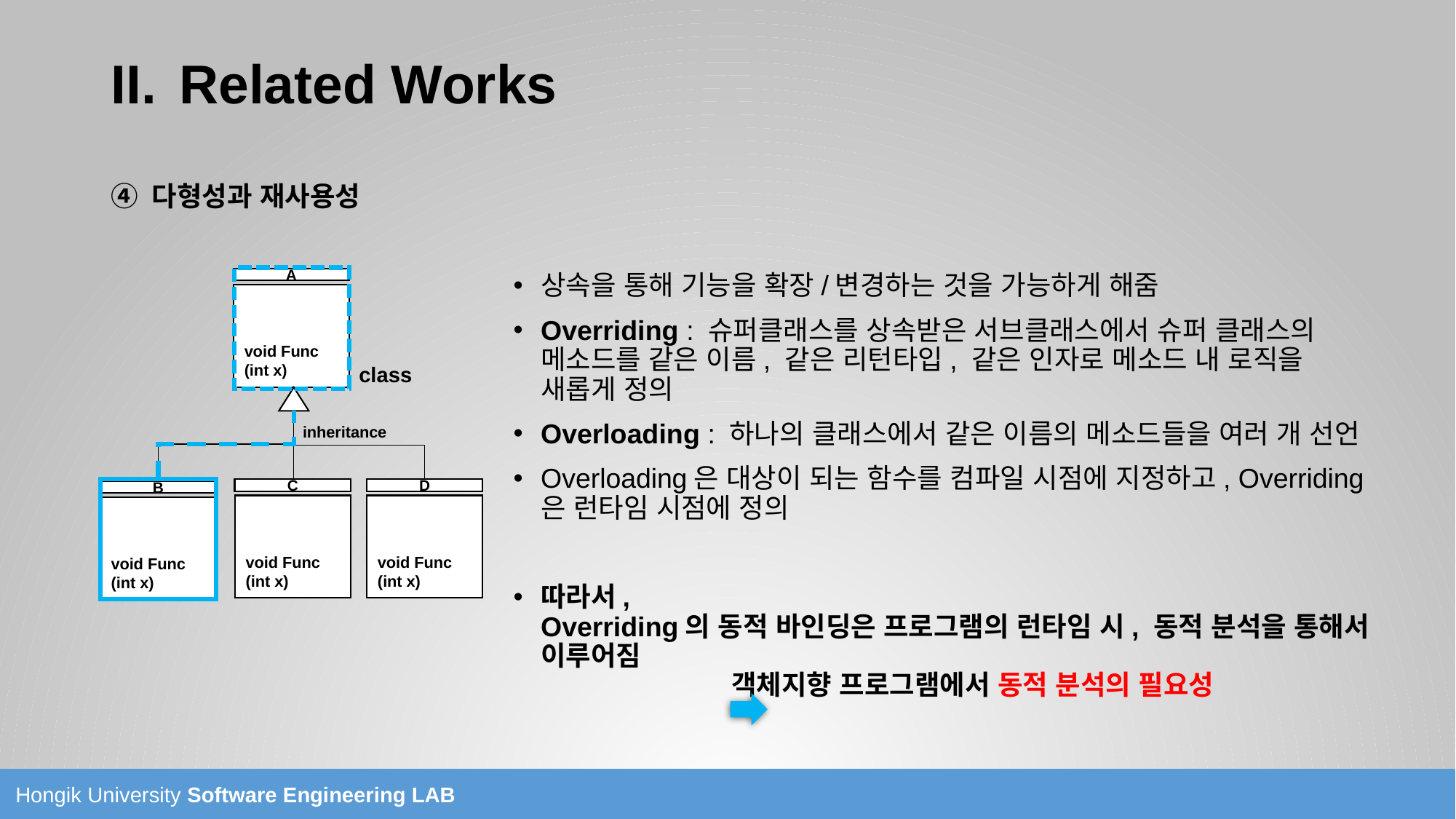

# Related Works

다형성과 재사용성

상속을 통해 기능을 확장/변경하는 것을 가능하게 해줌
Overriding : 슈퍼클래스를 상속받은 서브클래스에서 슈퍼 클래스의 메소드를 같은 이름, 같은 리턴타입, 같은 인자로 메소드 내 로직을
새롭게 정의
Overloading : 하나의 클래스에서 같은 이름의 메소드들을 여러 개 선언
Overloading은 대상이 되는 함수를 컴파일 시점에 지정하고, Overriding은 런타임 시점에 정의

따라서,
Overriding의 동적 바인딩은 프로그램의 런타임 시, 동적 분석을 통해서 이루어짐
                         객체지향 프로그램에서 동적 분석의 필요성

A

void Func
(int x)
class

inheritance

C
D
B

void Func
(int x)
void Func
(int x)
void Func
(int x)